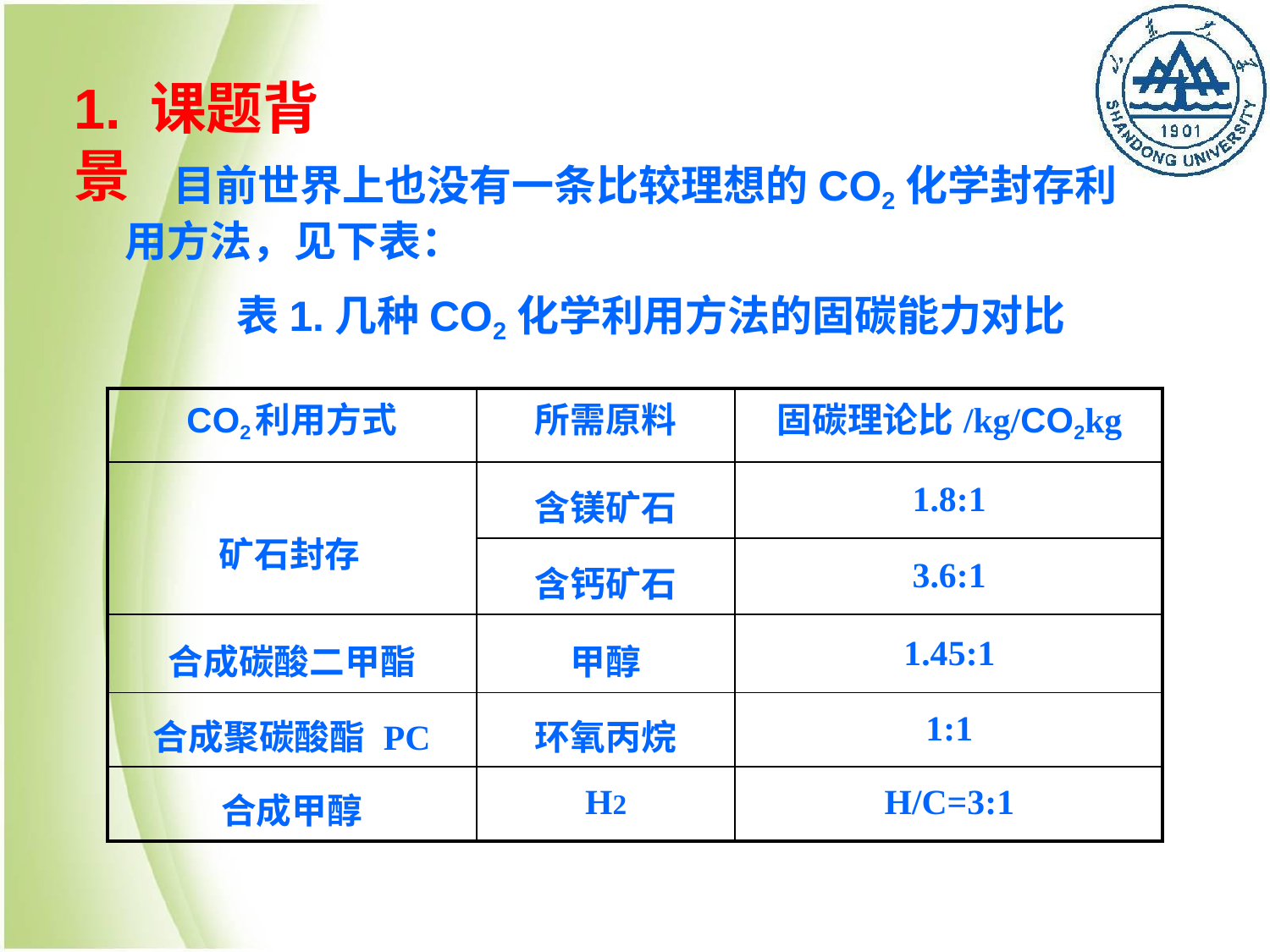

# 1. 课题背景
    目前世界上也没有一条比较理想的CO2化学封存利用方法，见下表：
表1.几种CO2化学利用方法的固碳能力对比
| CO2利用方式 | 所需原料 | 固碳理论比/kg/CO2kg |
| --- | --- | --- |
| 矿石封存 | 含镁矿石 | 1.8:1 |
|  | 含钙矿石 | 3.6:1 |
| 合成碳酸二甲酯 | 甲醇 | 1.45:1 |
| 合成聚碳酸酯 PC | 环氧丙烷 | 1:1 |
| 合成甲醇 | H2 | H/C=3:1 |